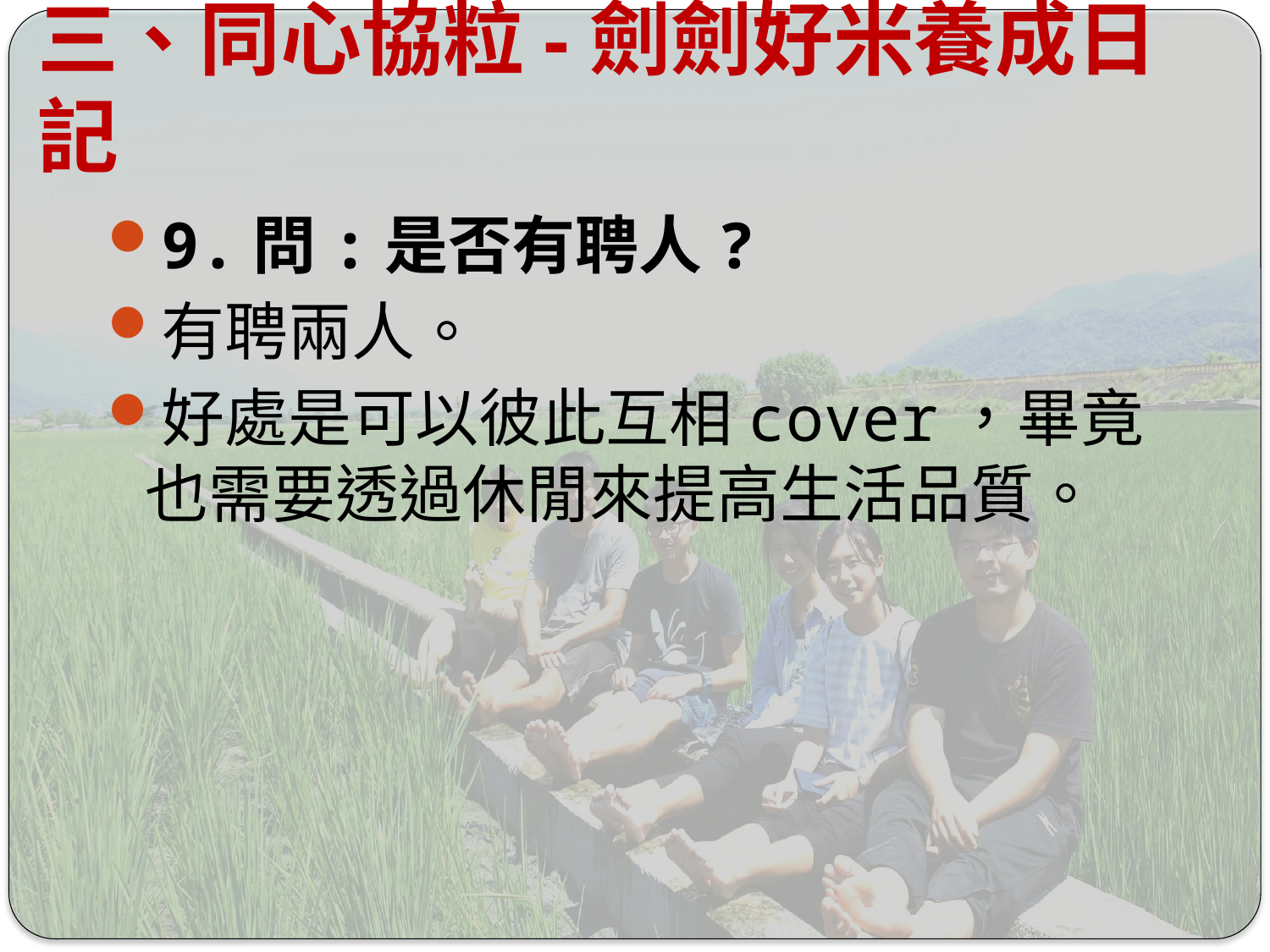

# 三、同心協粒-劍劍好米養成日記
9.問:是否有聘人?
有聘兩人。
好處是可以彼此互相cover，畢竟也需要透過休閒來提高生活品質。